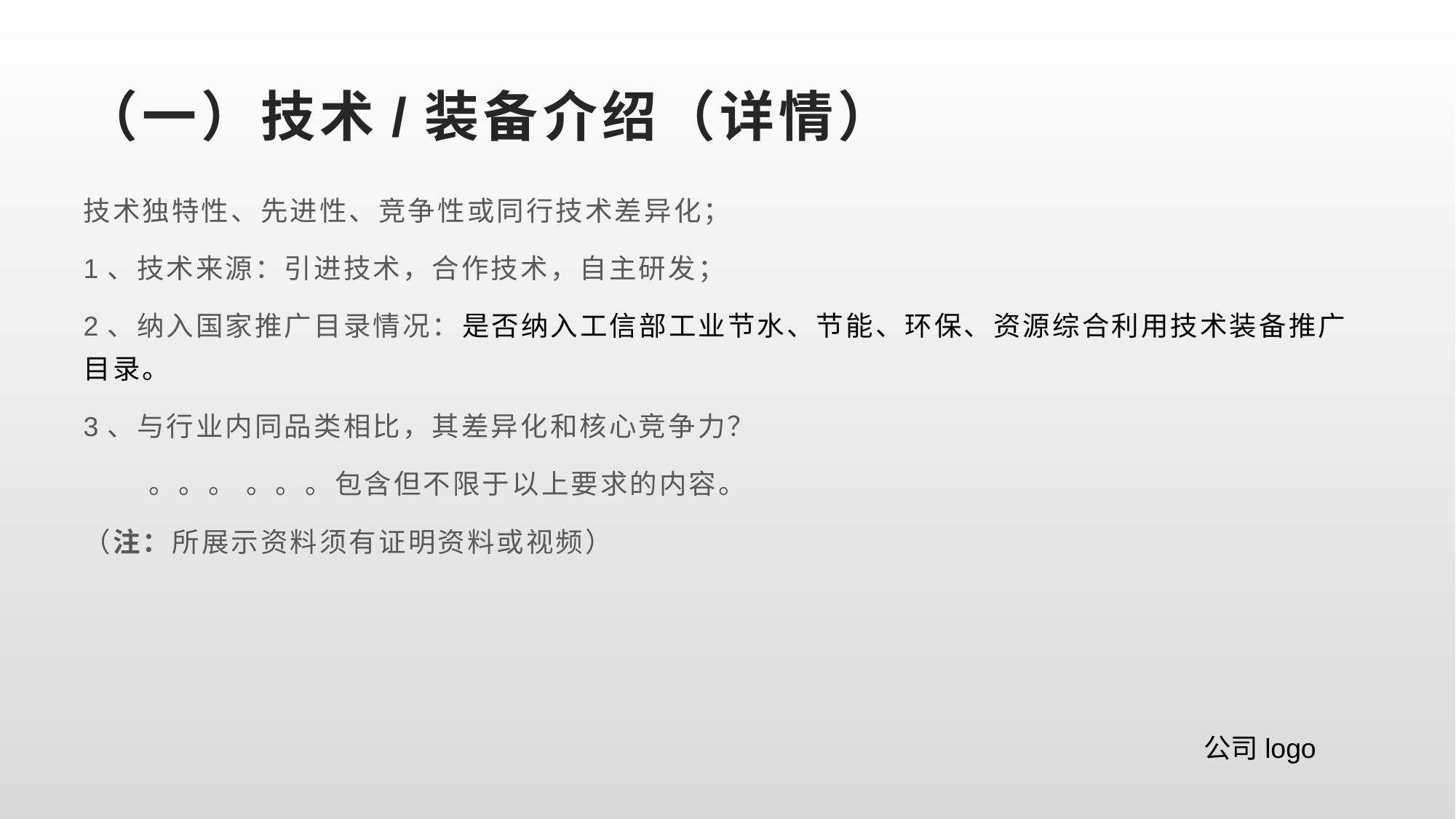

# （一）技术/装备介绍（详情）
技术独特性、先进性、竞争性或同行技术差异化；
1、技术来源：引进技术，合作技术，自主研发；
2、纳入国家推广目录情况：是否纳入工信部工业节水、节能、环保、资源综合利用技术装备推广目录。
3、与行业内同品类相比，其差异化和核心竞争力？
       。。。 。。。包含但不限于以上要求的内容。
（注：所展示资料须有证明资料或视频）